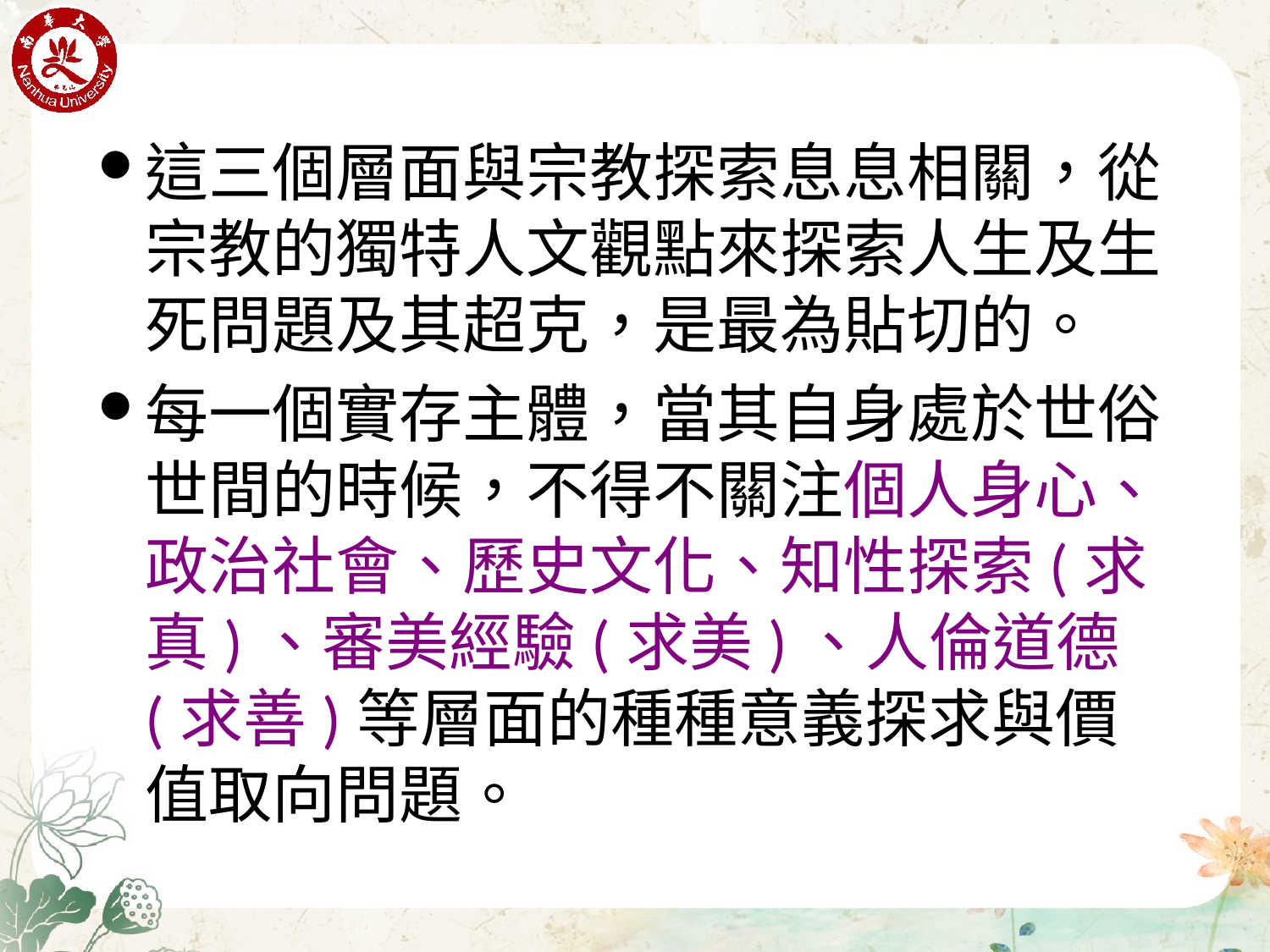

這三個層面與宗教探索息息相關，從宗教的獨特人文觀點來探索人生及生死問題及其超克，是最為貼切的。
每一個實存主體，當其自身處於世俗世間的時候，不得不關注個人身心、政治社會、歷史文化、知性探索(求真)、審美經驗(求美)、人倫道德(求善)等層面的種種意義探求與價值取向問題。